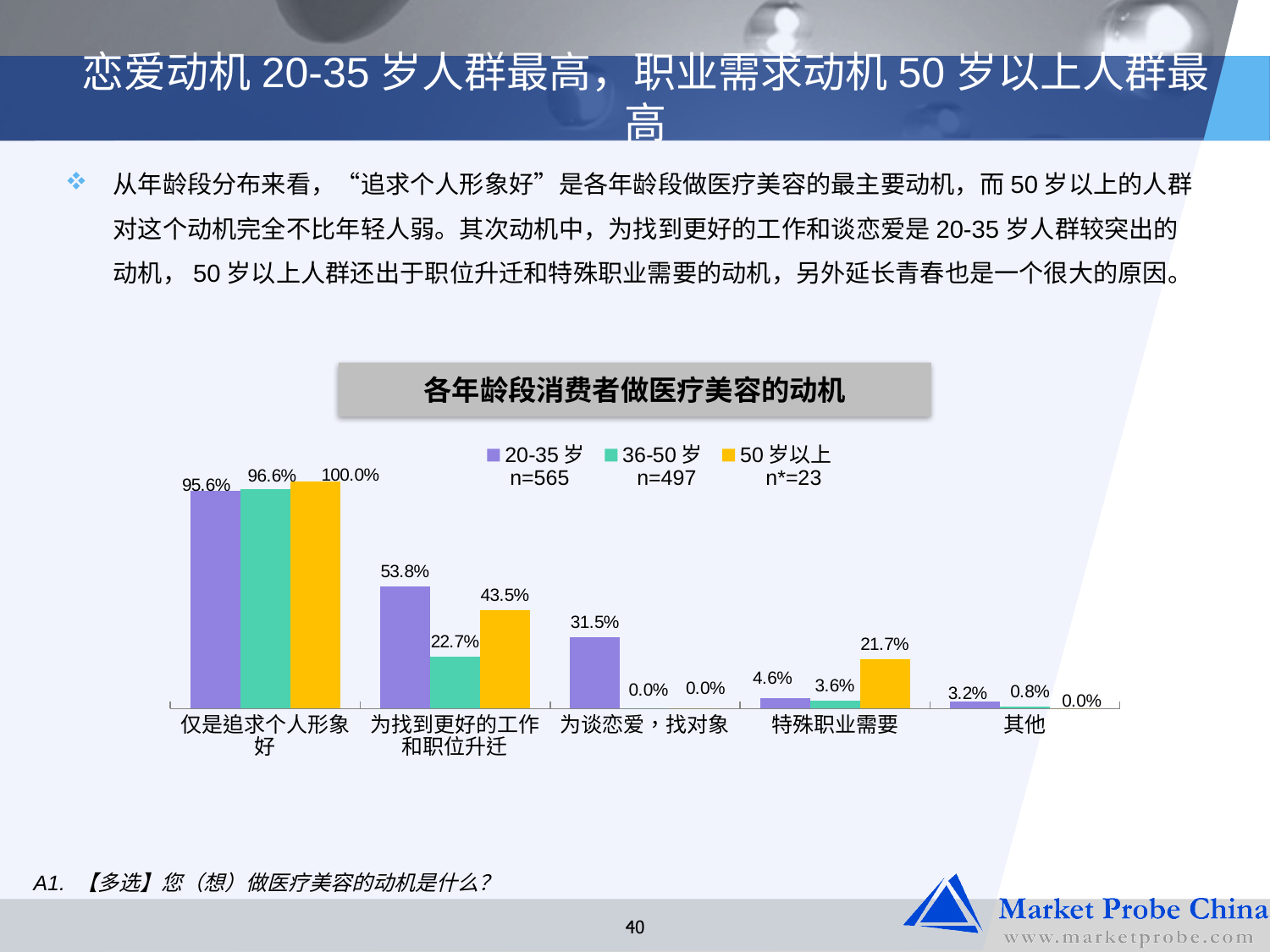

# 恋爱动机20-35岁人群最高，职业需求动机50岁以上人群最高
从年龄段分布来看，“追求个人形象好”是各年龄段做医疗美容的最主要动机，而50岁以上的人群对这个动机完全不比年轻人弱。其次动机中，为找到更好的工作和谈恋爱是20-35岁人群较突出的动机，50岁以上人群还出于职位升迁和特殊职业需要的动机，另外延长青春也是一个很大的原因。
各年龄段消费者做医疗美容的动机

### Chart

| Category | 20-35岁 | 36-50岁 | 50岁以上 |
|---|---|---|---|
| 仅是追求个人形象好 | 0.9557522123893811 | 0.9657947686116699 | 1.0 |
| 为找到更好的工作和职位升迁 | 0.5380530973451327 | 0.22736418511066403 | 0.4347826086956524 |
| 为谈恋爱，找对象 | 0.31504424778761086 | 0.0 | 0.0 |
| 特殊职业需要 | 0.04601769911504429 | 0.03621730382293764 | 0.2173913043478262 |
| 其他 | 0.03185840707964603 | 0.00804828973843058 | 0.0 |
| n=565 | n=497 | n\*=23 |
| --- | --- | --- |
A1. 【多选】您（想）做医疗美容的动机是什么？
40